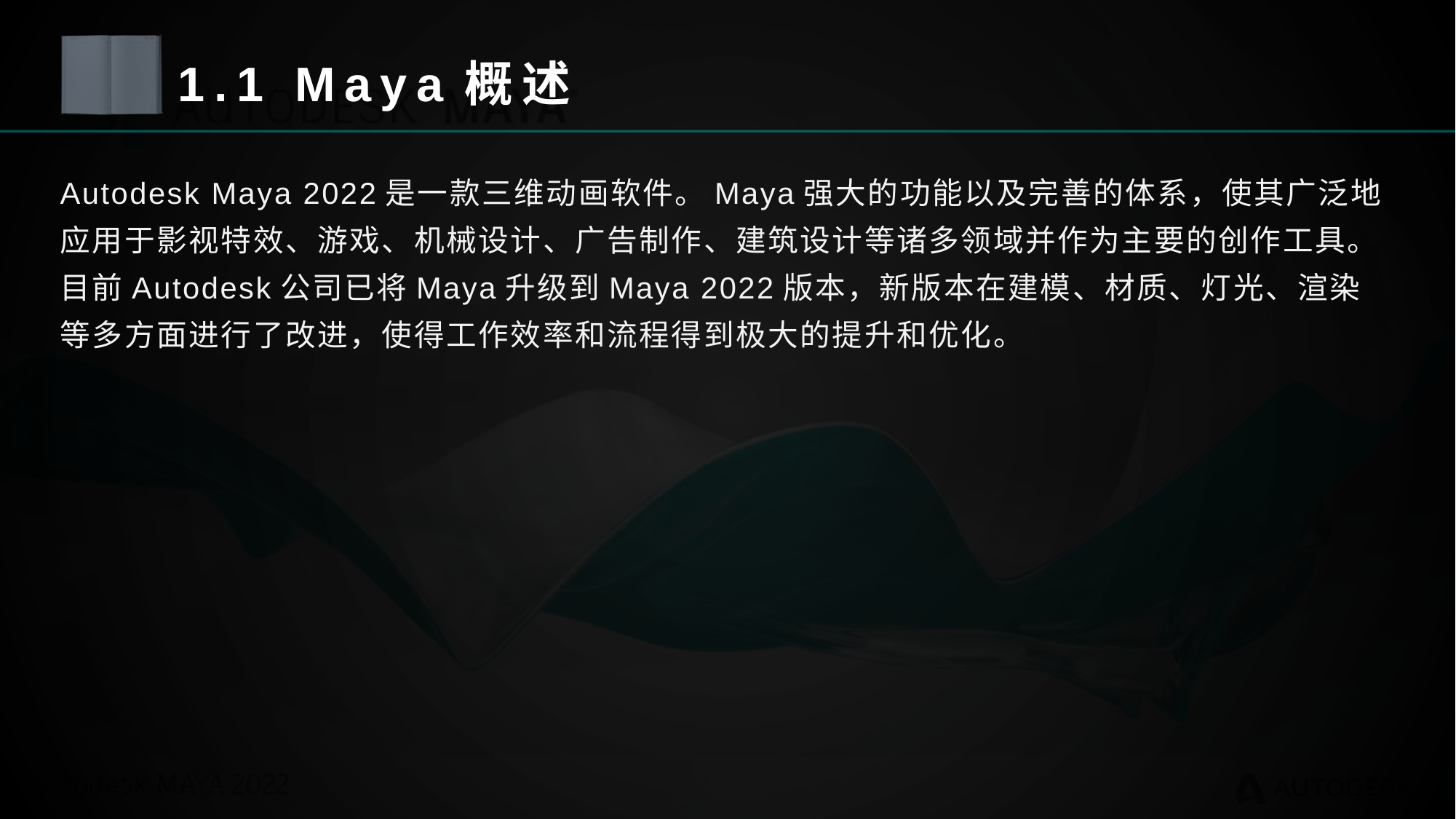

1.1 Maya概述
Autodesk Maya 2022是一款三维动画软件。Maya强大的功能以及完善的体系，使其广泛地应用于影视特效、游戏、机械设计、广告制作、建筑设计等诸多领域并作为主要的创作工具。目前Autodesk公司已将Maya升级到Maya 2022版本，新版本在建模、材质、灯光、渲染等多方面进行了改进，使得工作效率和流程得到极大的提升和优化。